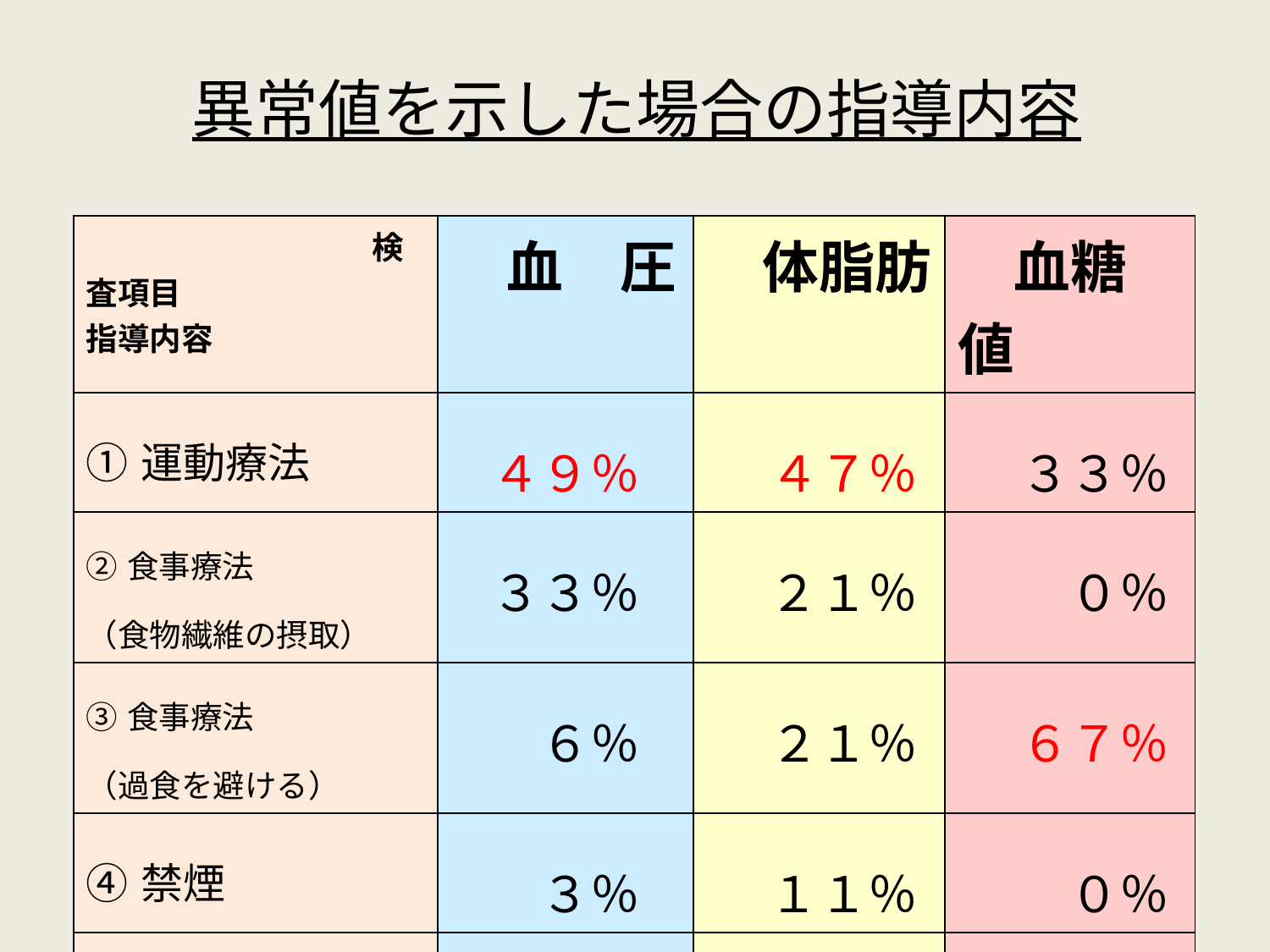

# 異常値を示した場合の指導内容
| 検査項目 指導内容 | 血　圧 | 体脂肪 | 血糖値 |
| --- | --- | --- | --- |
| ①運動療法 | ４９％ | ４７％ | ３３％ |
| ②食事療法 （食物繊維の摂取） | ３３％ | ２１％ | ０％ |
| ③食事療法 （過食を避ける） | ６％ | ２１％ | ６７％ |
| ④禁煙 | ３％ | １１％ | ０％ |
| ⑤アルコール摂取の制限 | ９％ | ０％ | ０％ |